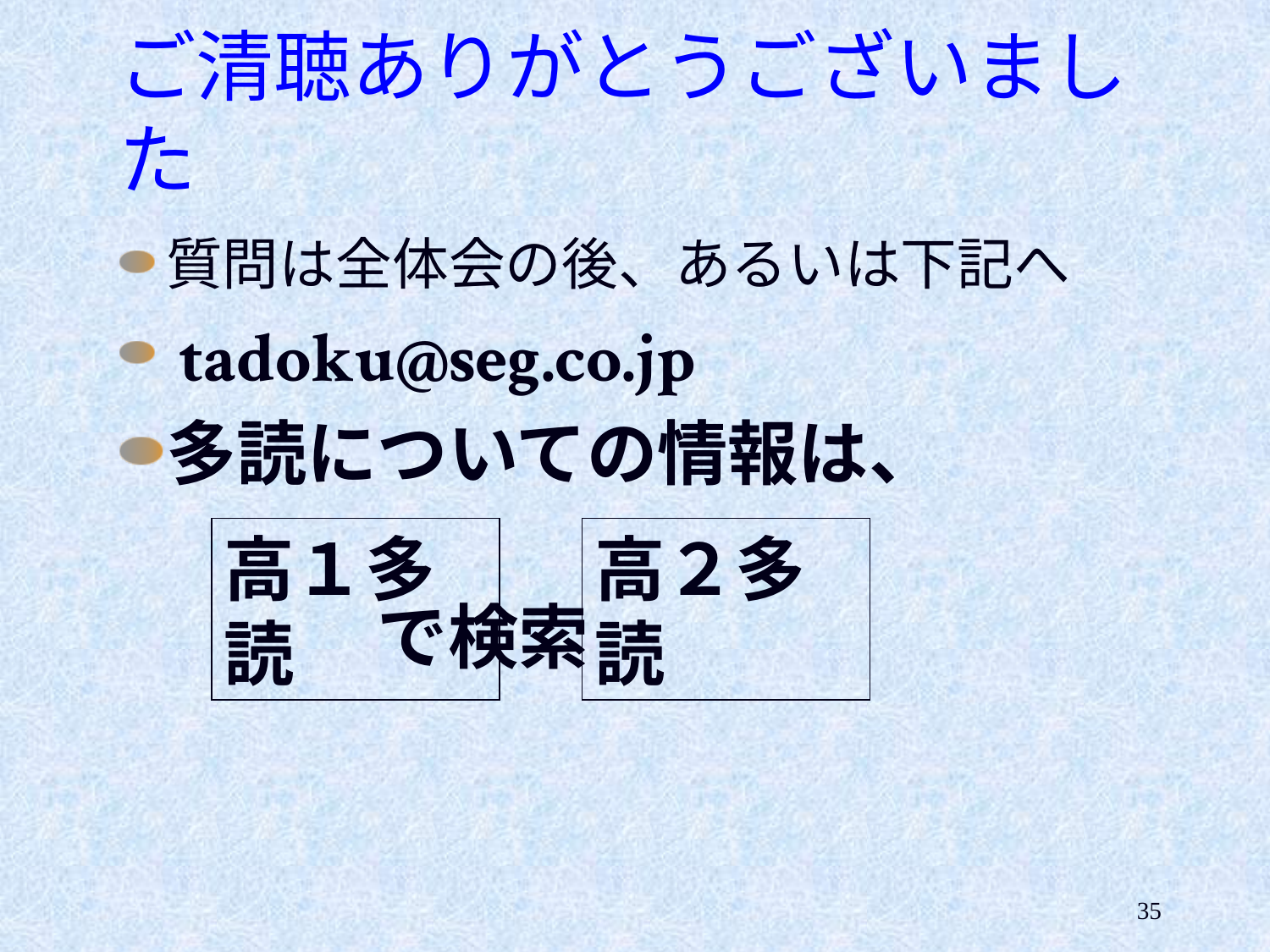

ご清聴ありがとうございました
質問は全体会の後、あるいは下記へ
 tadoku@seg.co.jp
多読についての情報は、
　　　　　　　　　　　　　　　　　で検索
高１多読
高２多読
35